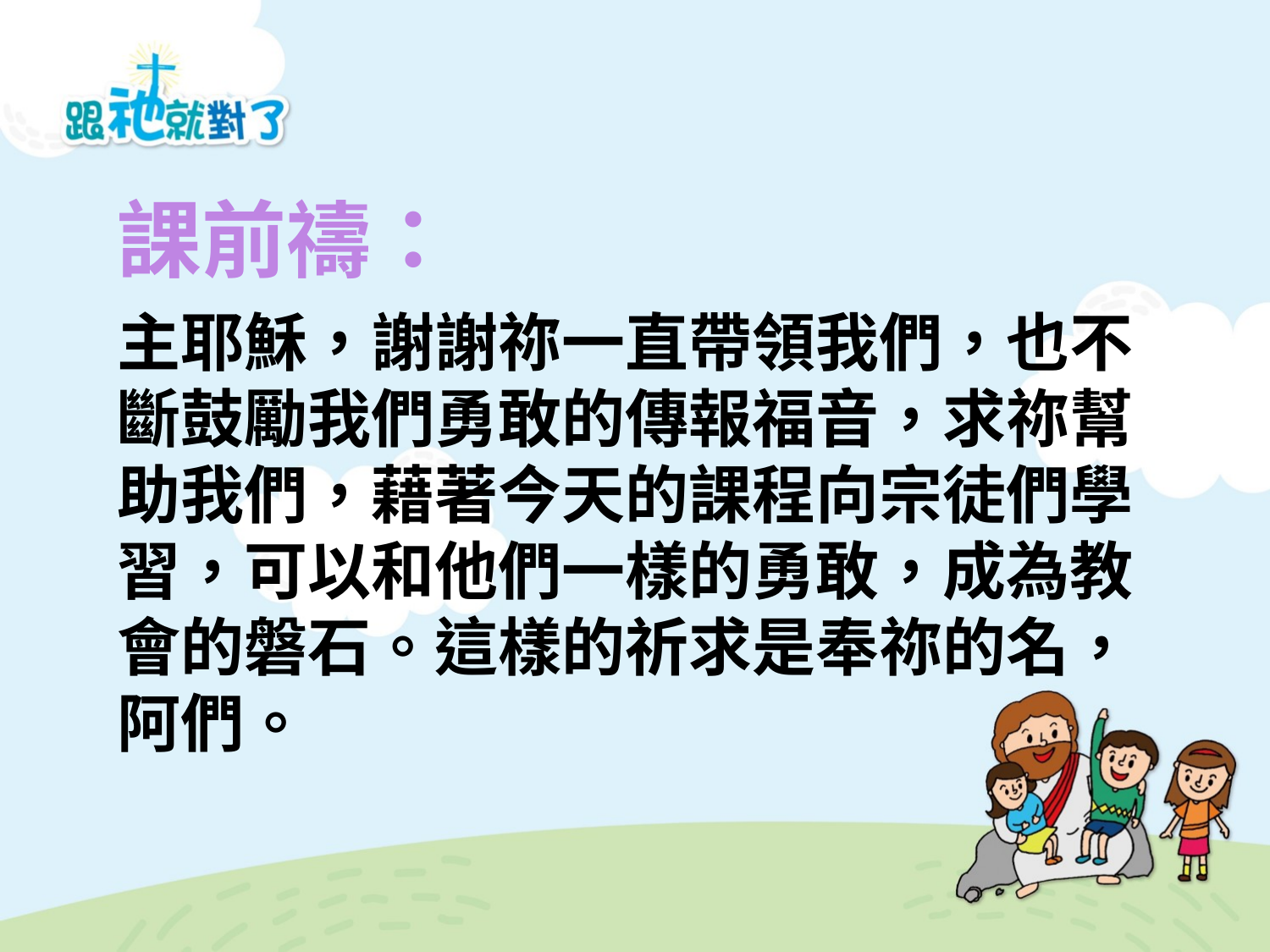

課前禱：
主耶穌，謝謝祢一直帶領我們，也不斷鼓勵我們勇敢的傳報福音，求祢幫助我們，藉著今天的課程向宗徒們學習，可以和他們一樣的勇敢，成為教會的磐石。這樣的祈求是奉祢的名，阿們。